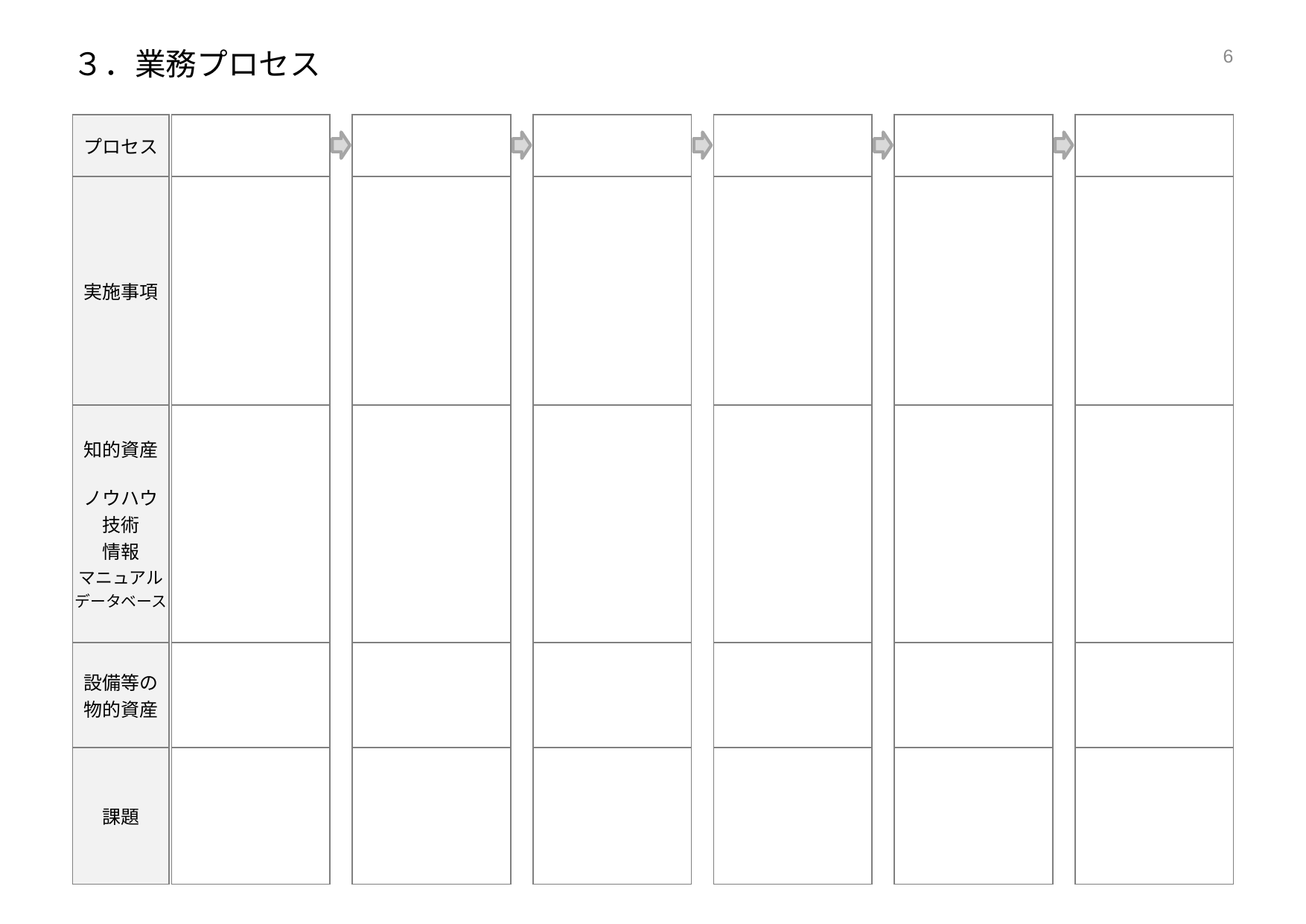

# ３．業務プロセス
6
| プロセス |
| --- |
| 実施事項 |
| 知的資産 ノウハウ 技術 情報 マニュアル データベース |
| 設備等の 物的資産 |
| 課題 |
|  |
| --- |
|  |
|  |
|  |
|  |
|  |
| --- |
|  |
|  |
|  |
|  |
|  |
| --- |
|  |
|  |
|  |
|  |
|  |
| --- |
|  |
|  |
|  |
|  |
|  |
| --- |
|  |
|  |
|  |
|  |
|  |
| --- |
|  |
|  |
|  |
|  |